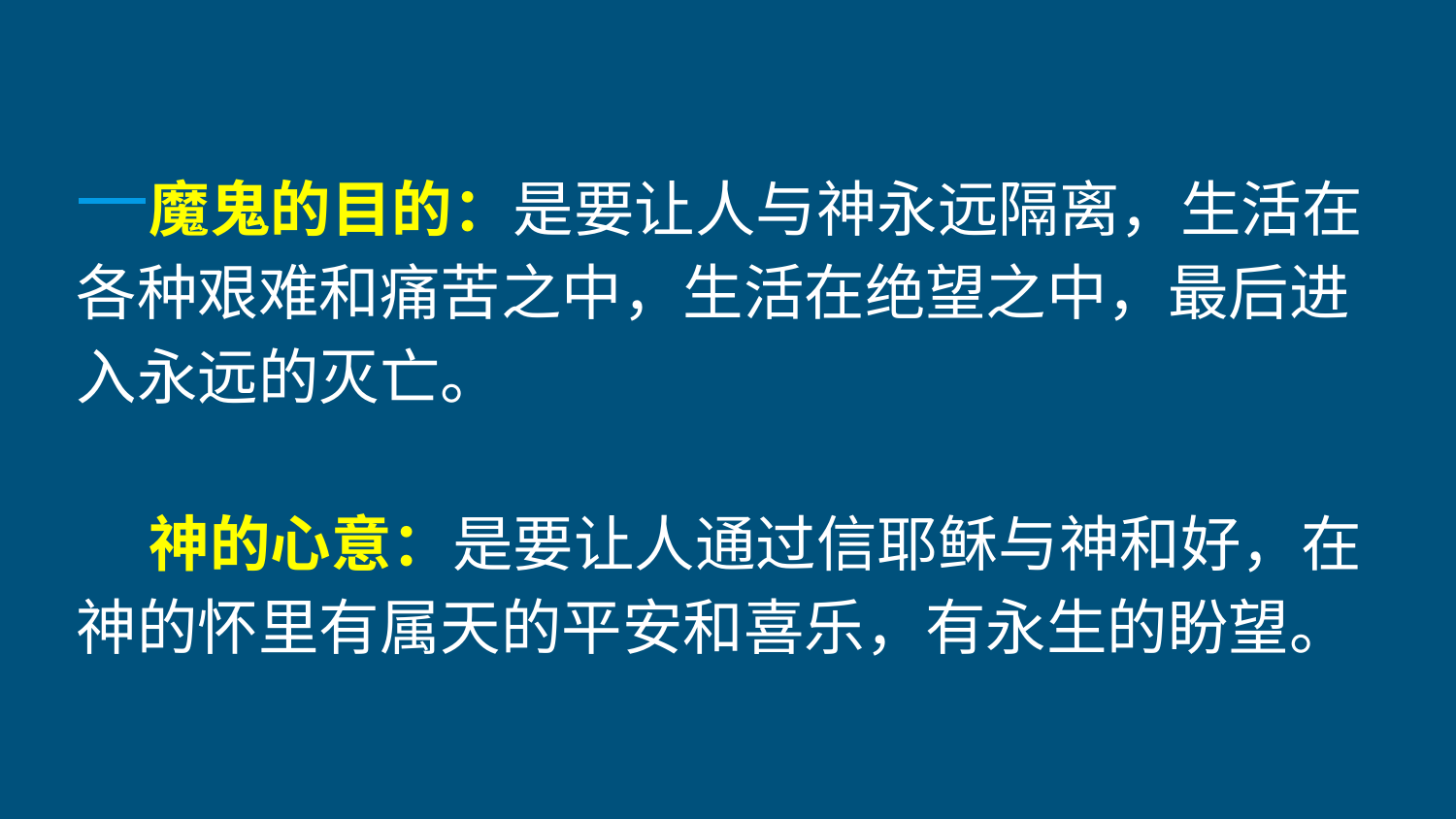

魔鬼的目的：是要让人与神永远隔离，生活在各种艰难和痛苦之中，生活在绝望之中，最后进入永远的灭亡。

神的心意：是要让人通过信耶稣与神和好，在神的怀里有属天的平安和喜乐，有永生的盼望。